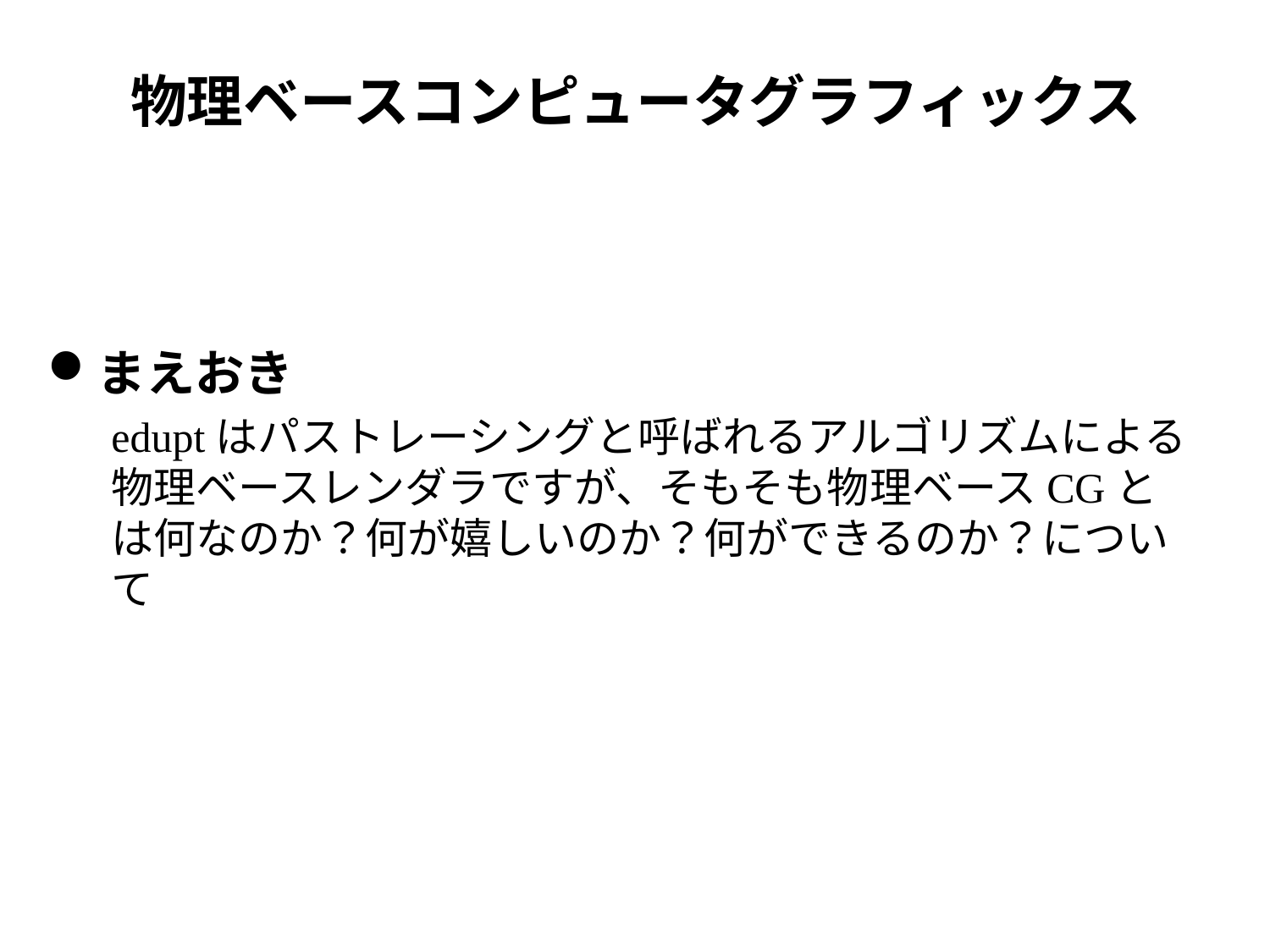

# 物理ベースコンピュータグラフィックス
まえおき
eduptはパストレーシングと呼ばれるアルゴリズムによる物理ベースレンダラですが、そもそも物理ベースCGとは何なのか？何が嬉しいのか？何ができるのか？について